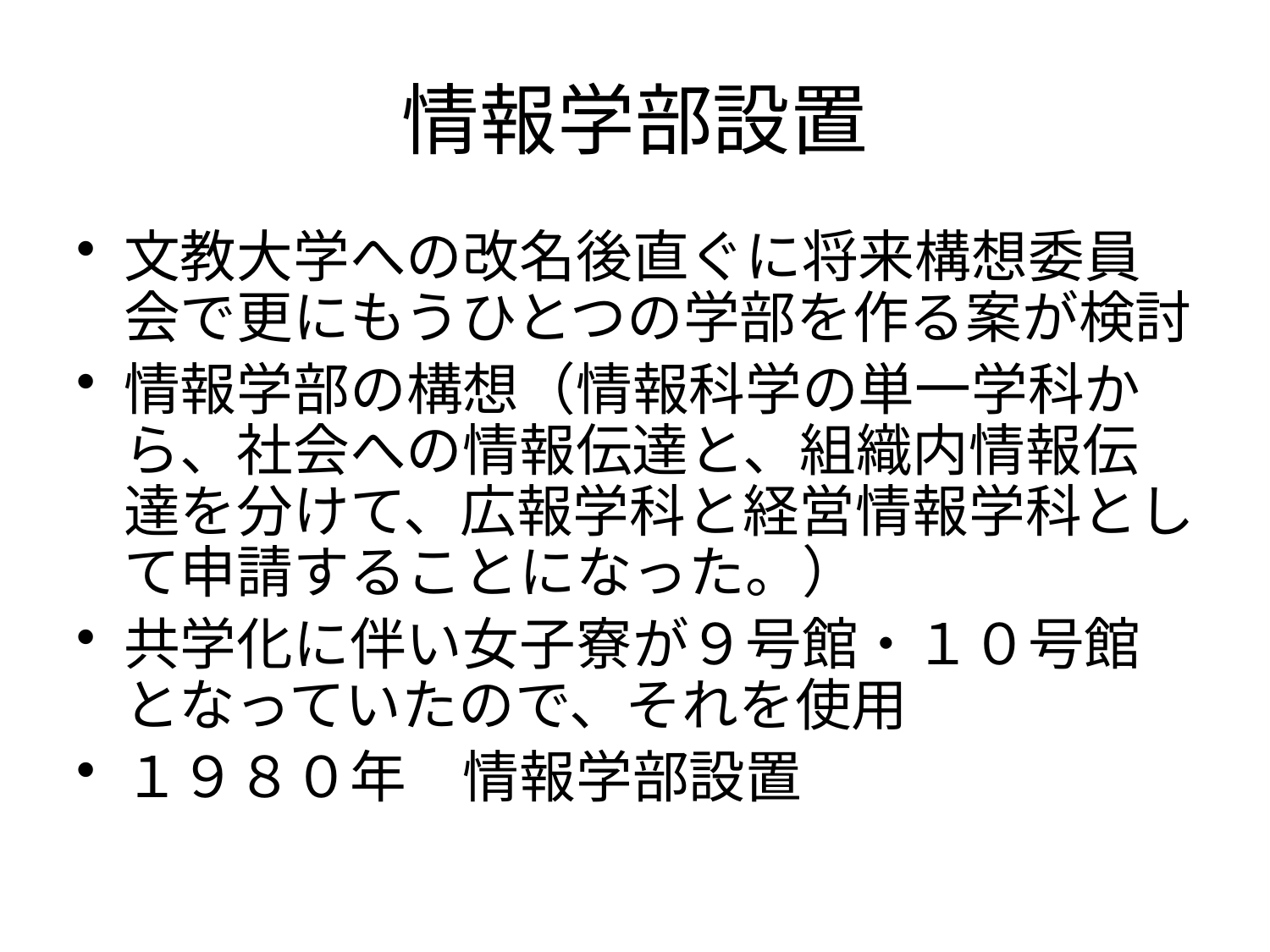

# 情報学部設置
文教大学への改名後直ぐに将来構想委員会で更にもうひとつの学部を作る案が検討
情報学部の構想（情報科学の単一学科から、社会への情報伝達と、組織内情報伝達を分けて、広報学科と経営情報学科として申請することになった。）
共学化に伴い女子寮が９号館・１０号館となっていたので、それを使用
１９８０年　情報学部設置